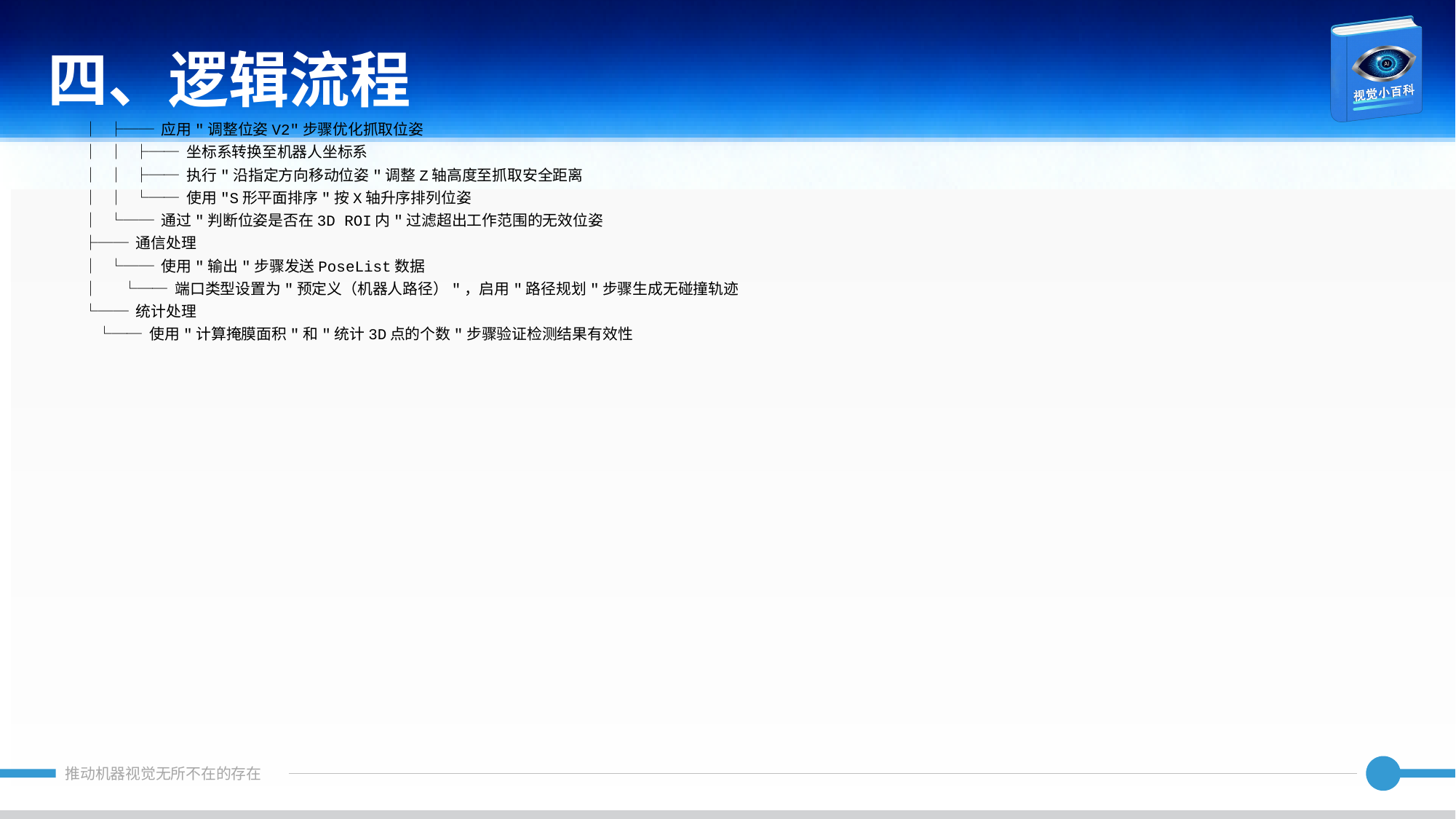

四、逻辑流程

│   ├── 应用"调整位姿V2"步骤优化抓取位姿
│   │   ├── 坐标系转换至机器人坐标系
│   │   ├── 执行"沿指定方向移动位姿"调整Z轴高度至抓取安全距离
│   │   └── 使用"S形平面排序"按X轴升序排列位姿
│   └── 通过"判断位姿是否在3D ROI内"过滤超出工作范围的无效位姿
├── 通信处理
│   └── 使用"输出"步骤发送PoseList数据
│       └── 端口类型设置为"预定义（机器人路径）"，启用"路径规划"步骤生成无碰撞轨迹
└── 统计处理
    └── 使用"计算掩膜面积"和"统计3D点的个数"步骤验证检测结果有效性
10